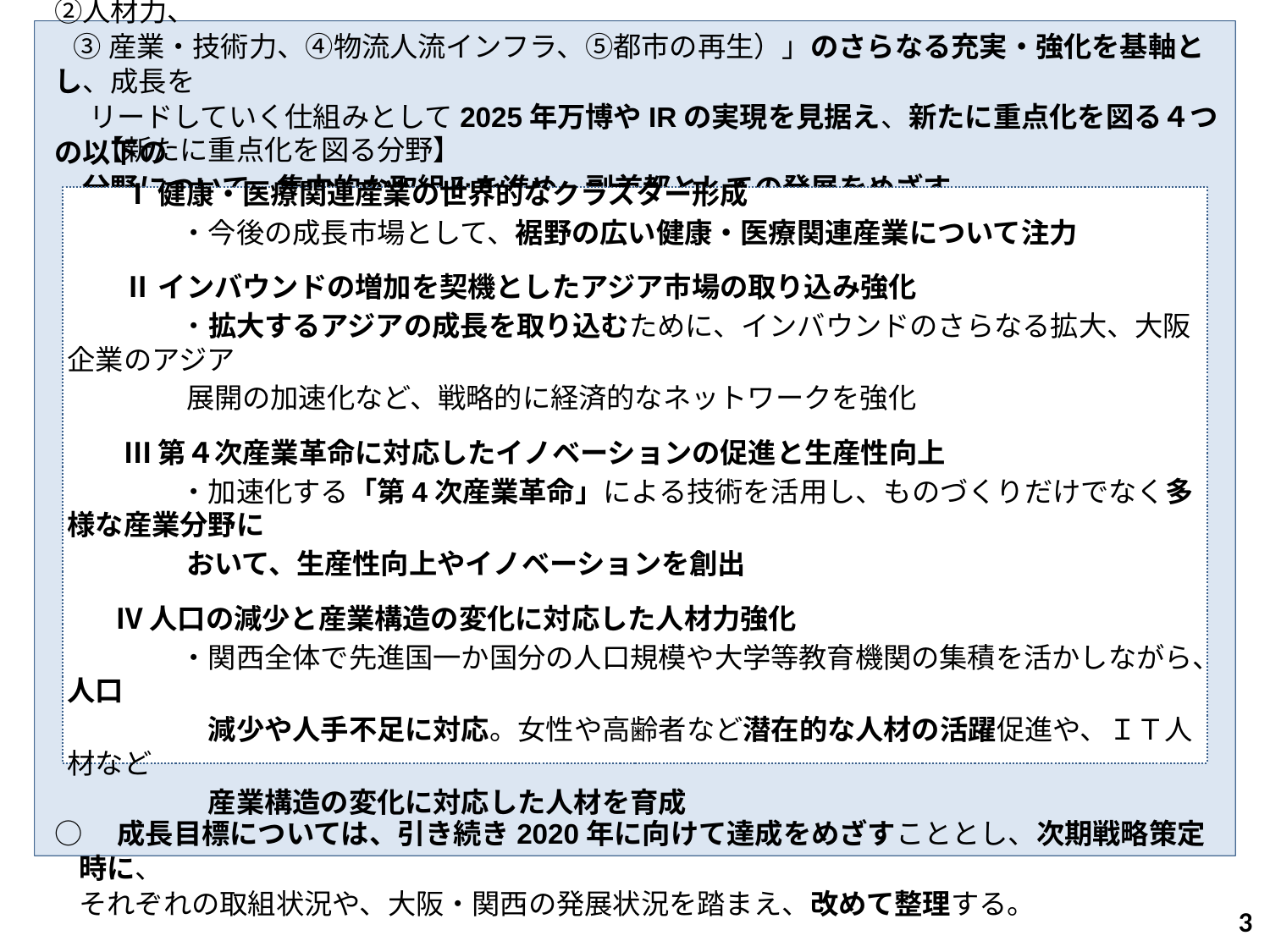

○　これらを踏まえ、インフラ強化や都市再生など「成長のための５つの源泉（①集客力、②人材力、
   ③産業・技術力、④物流人流インフラ、⑤都市の再生）」のさらなる充実・強化を基軸とし、成長を
　 リードしていく仕組みとして2025年万博やIRの実現を見据え、新たに重点化を図る４つの以下の
　分野について、集中的な取組みを進め、副首都としての発展をめざす。

○　成長目標については、引き続き2020年に向けて達成をめざすこととし、次期戦略策定時に、
それぞれの取組状況や、大阪・関西の発展状況を踏まえ、改めて整理する。
　【新たに重点化を図る分野】
　　Ⅰ 健康・医療関連産業の世界的なクラスター形成
　　　　・今後の成長市場として、裾野の広い健康・医療関連産業について注力
　　Ⅱ インバウンドの増加を契機としたアジア市場の取り込み強化
　　　　・拡大するアジアの成長を取り込むために、インバウンドのさらなる拡大、大阪企業のアジア
　　　　 展開の加速化など、戦略的に経済的なネットワークを強化
　　Ⅲ 第４次産業革命に対応したイノベーションの促進と生産性向上
　　　　・加速化する「第4次産業革命」による技術を活用し、ものづくりだけでなく多様な産業分野に
　　　　 おいて、生産性向上やイノベーションを創出
  　Ⅳ 人口の減少と産業構造の変化に対応した人材力強化
　　　　・関西全体で先進国一か国分の人口規模や大学等教育機関の集積を活かしながら、人口
　　　　　減少や人手不足に対応。女性や高齢者など潜在的な人材の活躍促進や、ＩＴ人材など
　　　　　産業構造の変化に対応した人材を育成
3